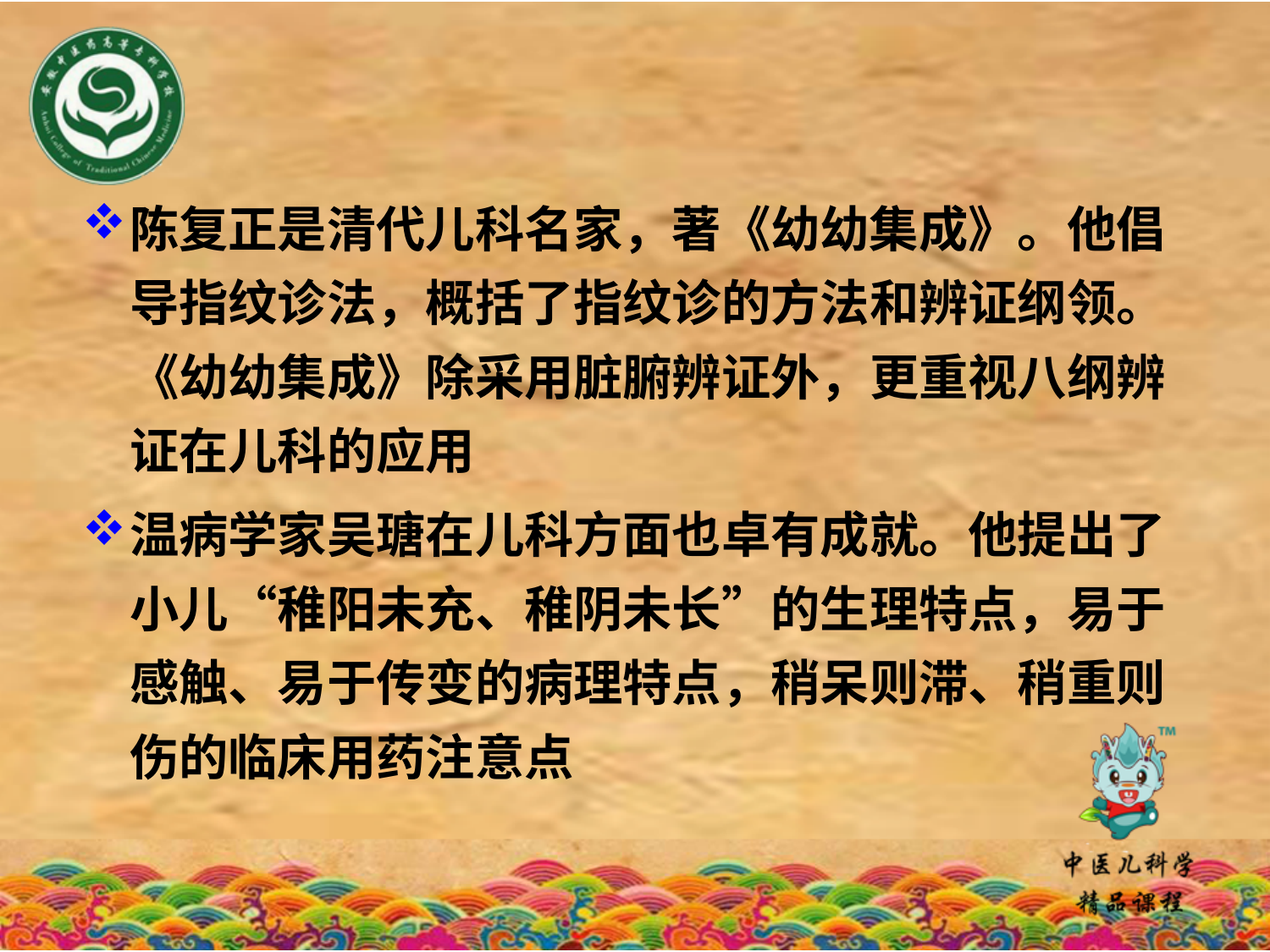

陈复正是清代儿科名家，著《幼幼集成》。他倡导指纹诊法，概括了指纹诊的方法和辨证纲领。《幼幼集成》除采用脏腑辨证外，更重视八纲辨证在儿科的应用
温病学家吴瑭在儿科方面也卓有成就。他提出了小儿“稚阳未充、稚阴未长”的生理特点，易于感触、易于传变的病理特点，稍呆则滞、稍重则伤的临床用药注意点